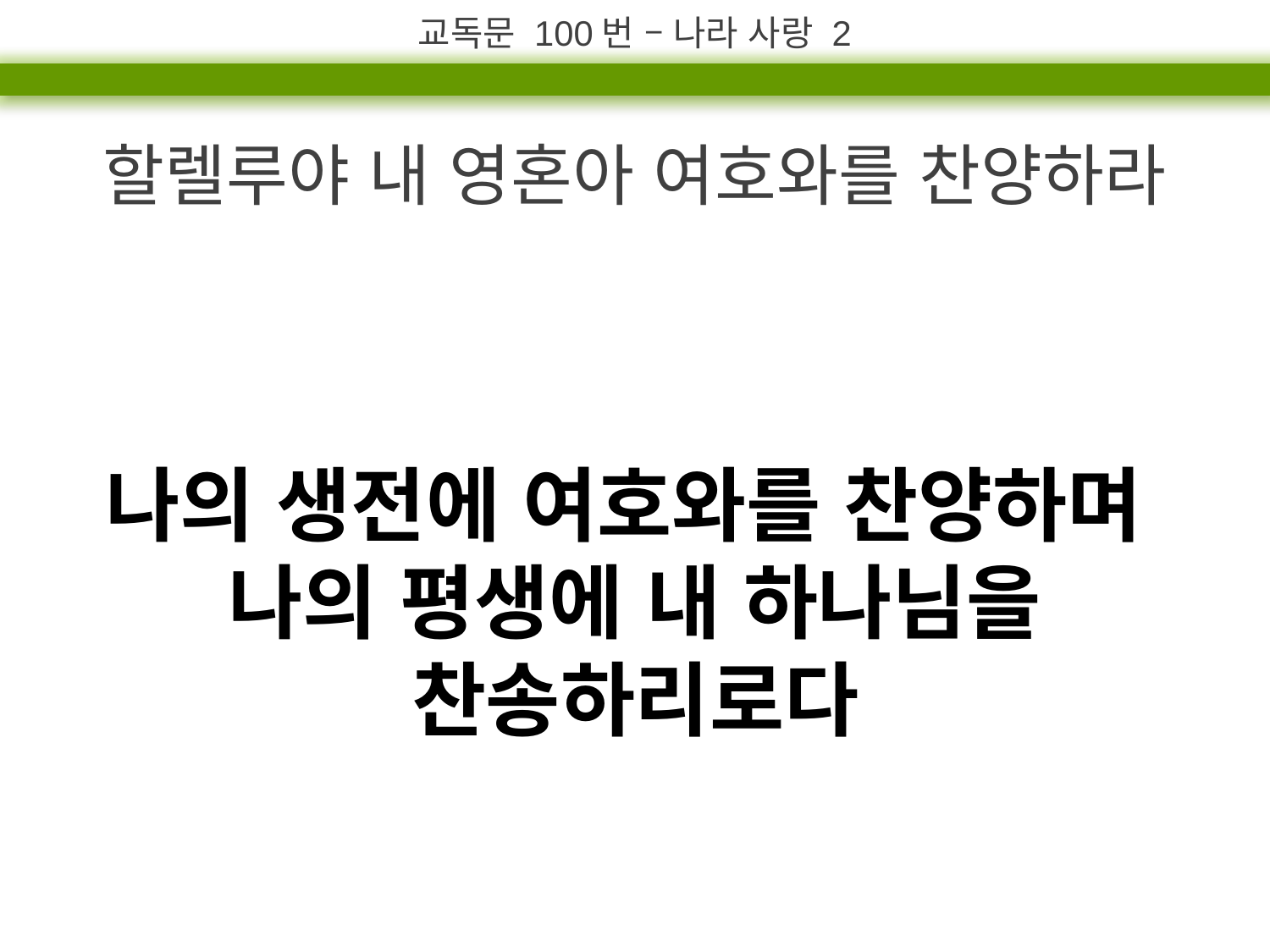

교독문 100번 – 나라 사랑 2

할렐루야 내 영혼아 여호와를 찬양하라
나의 생전에 여호와를 찬양하며
나의 평생에 내 하나님을 찬송하리로다